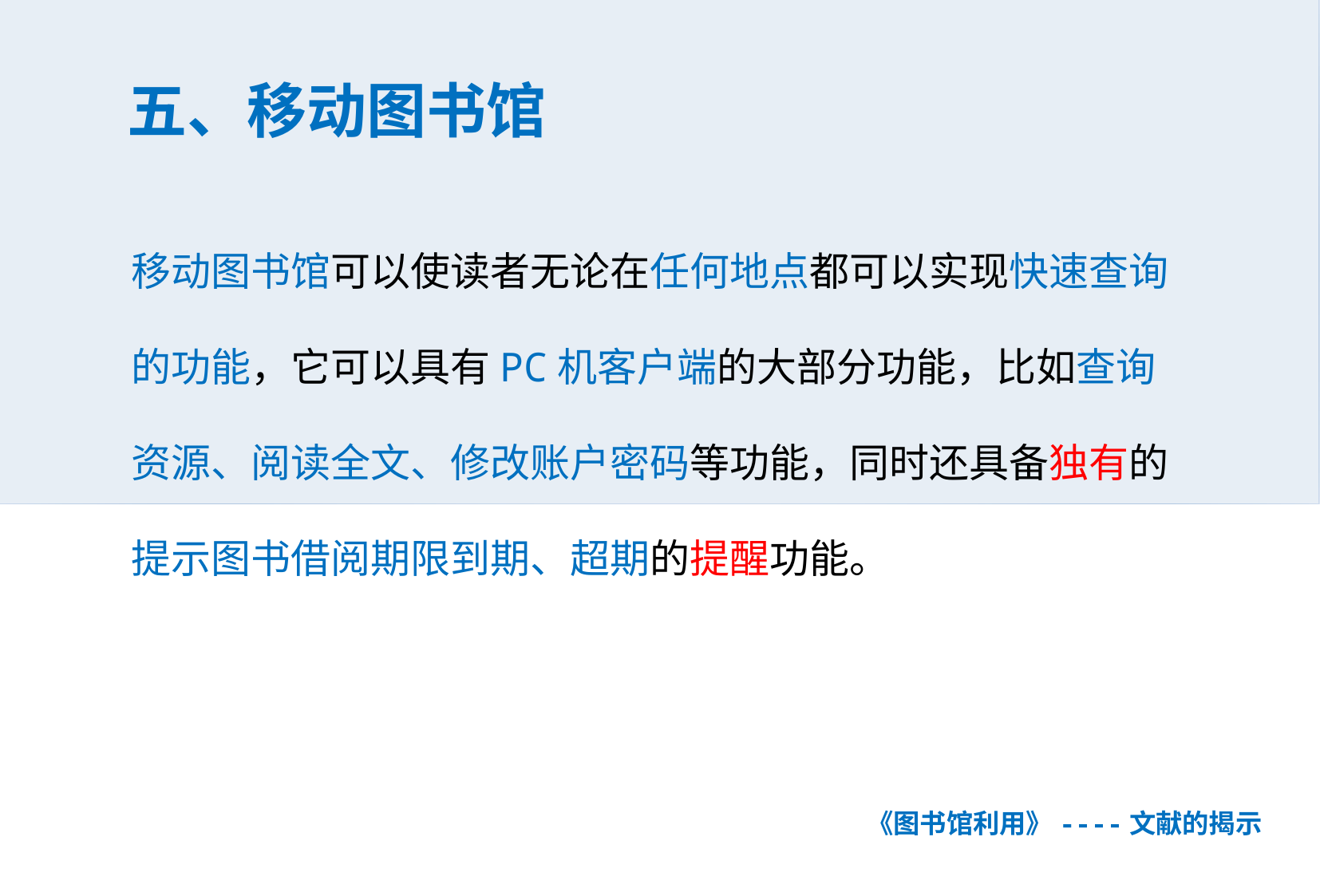

五、移动图书馆
移动图书馆可以使读者无论在任何地点都可以实现快速查询的功能，它可以具有PC机客户端的大部分功能，比如查询资源、阅读全文、修改账户密码等功能，同时还具备独有的提示图书借阅期限到期、超期的提醒功能。

《图书馆利用》----文献的揭示